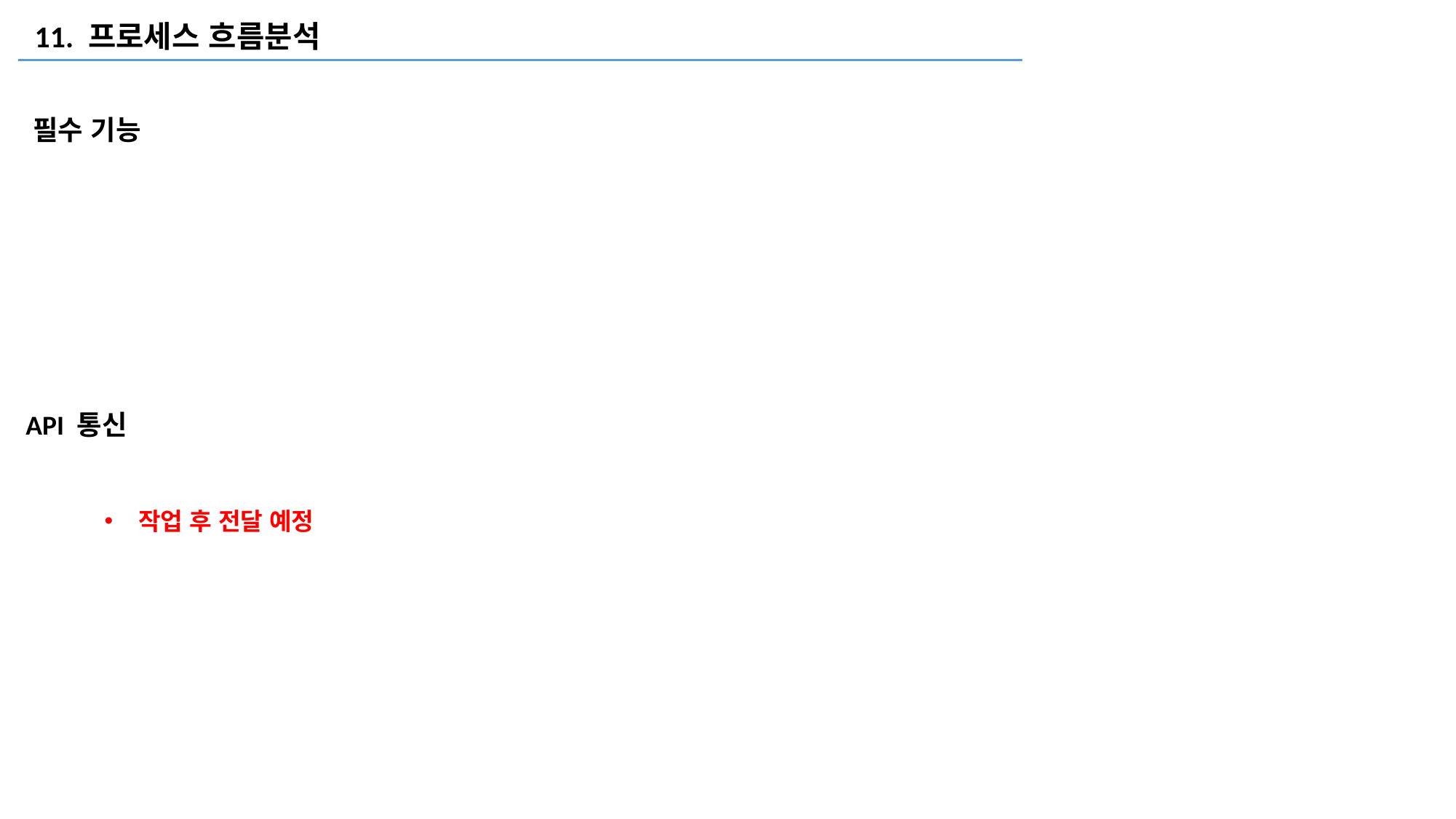

11. 프로세스 흐름분석
필수 기능
API 통신
작업 후 전달 예정